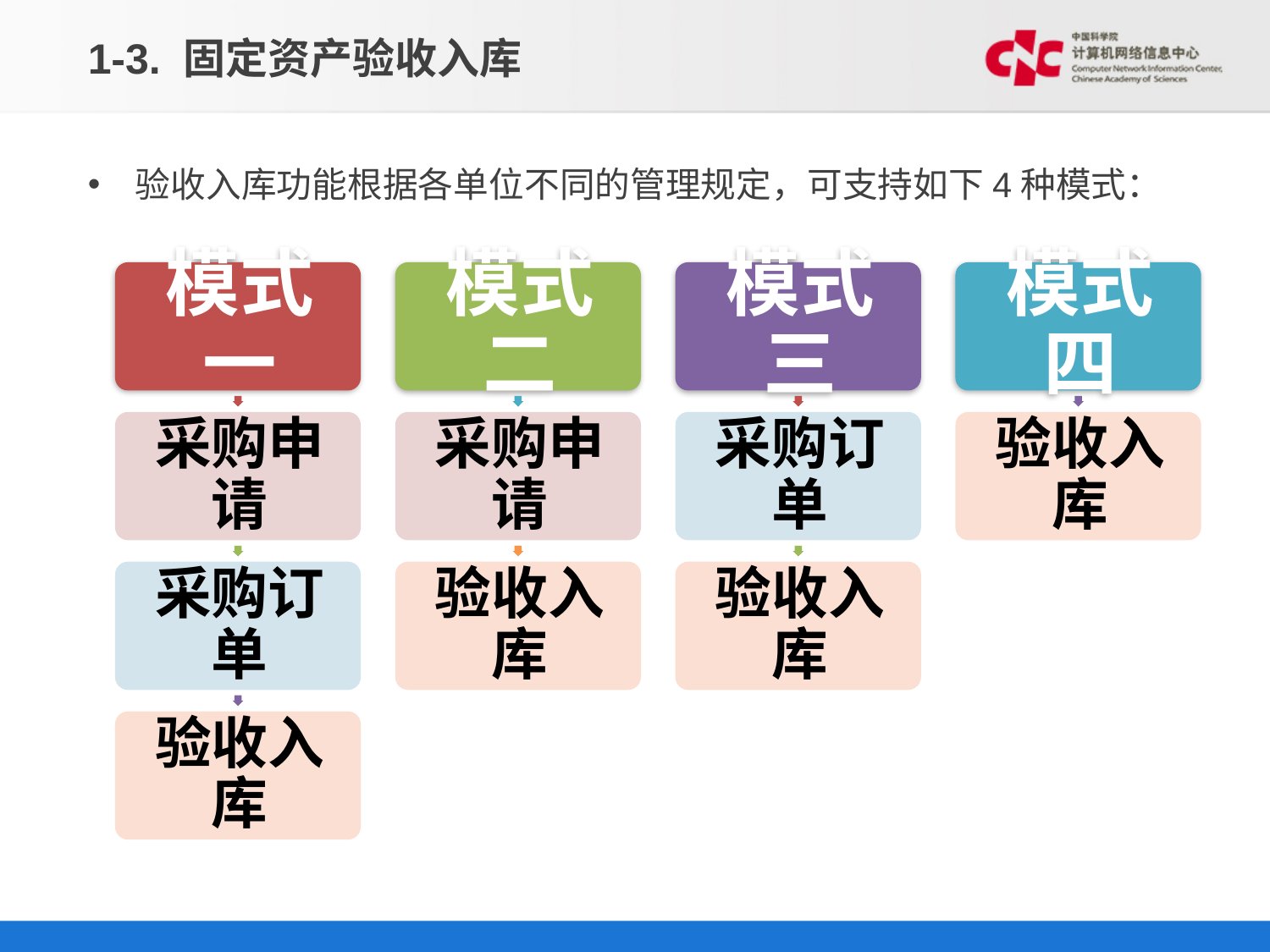

# 1-3. 固定资产验收入库
验收入库功能根据各单位不同的管理规定，可支持如下4种模式：
模式一
采购申请
采购订单
验收入库
模式二
采购申请
验收入库
模式三
采购订单
验收入库
模式四
验收入库